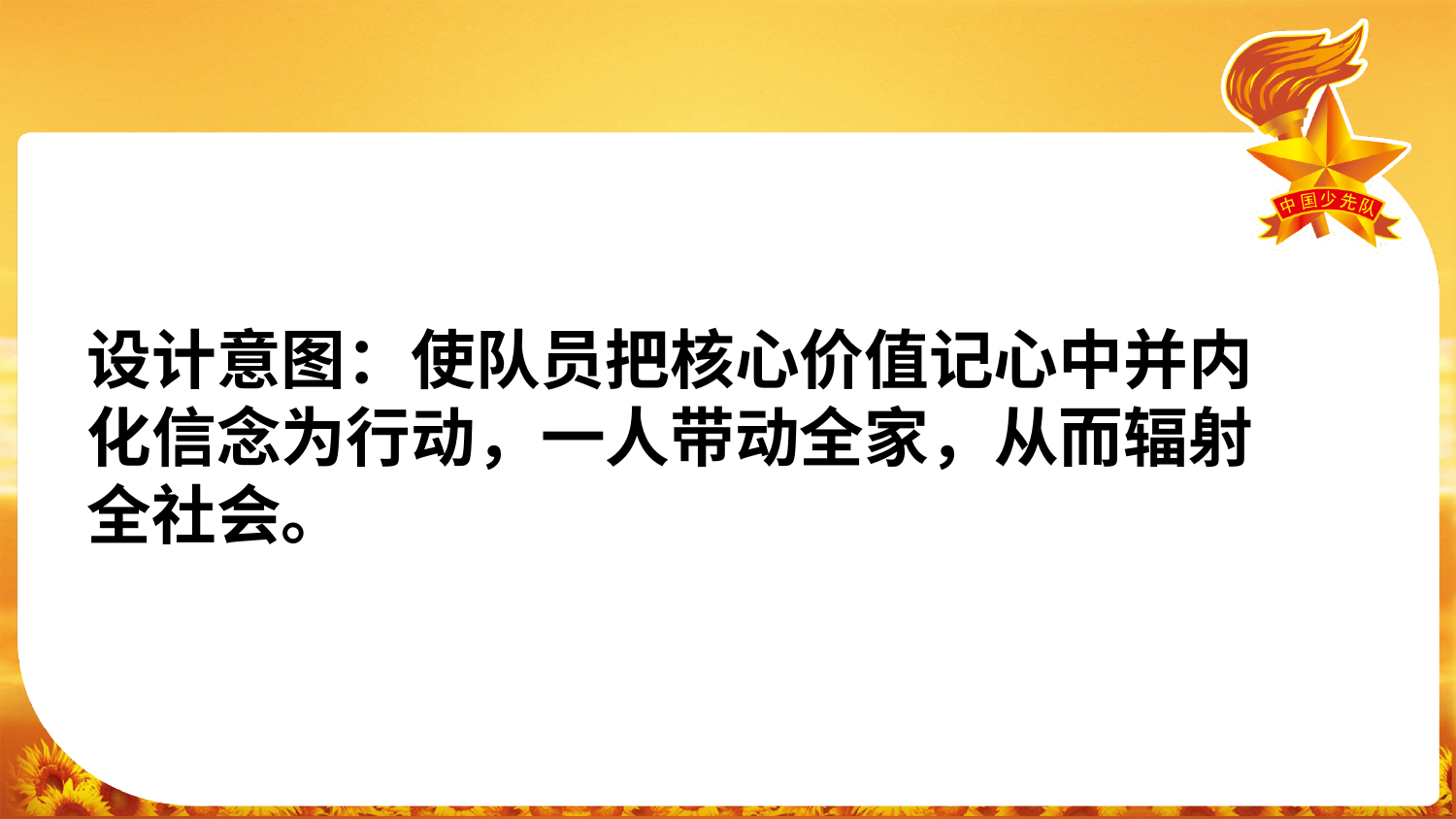

设计意图：使队员把核心价值记心中并内化信念为行动，一人带动全家，从而辐射全社会。